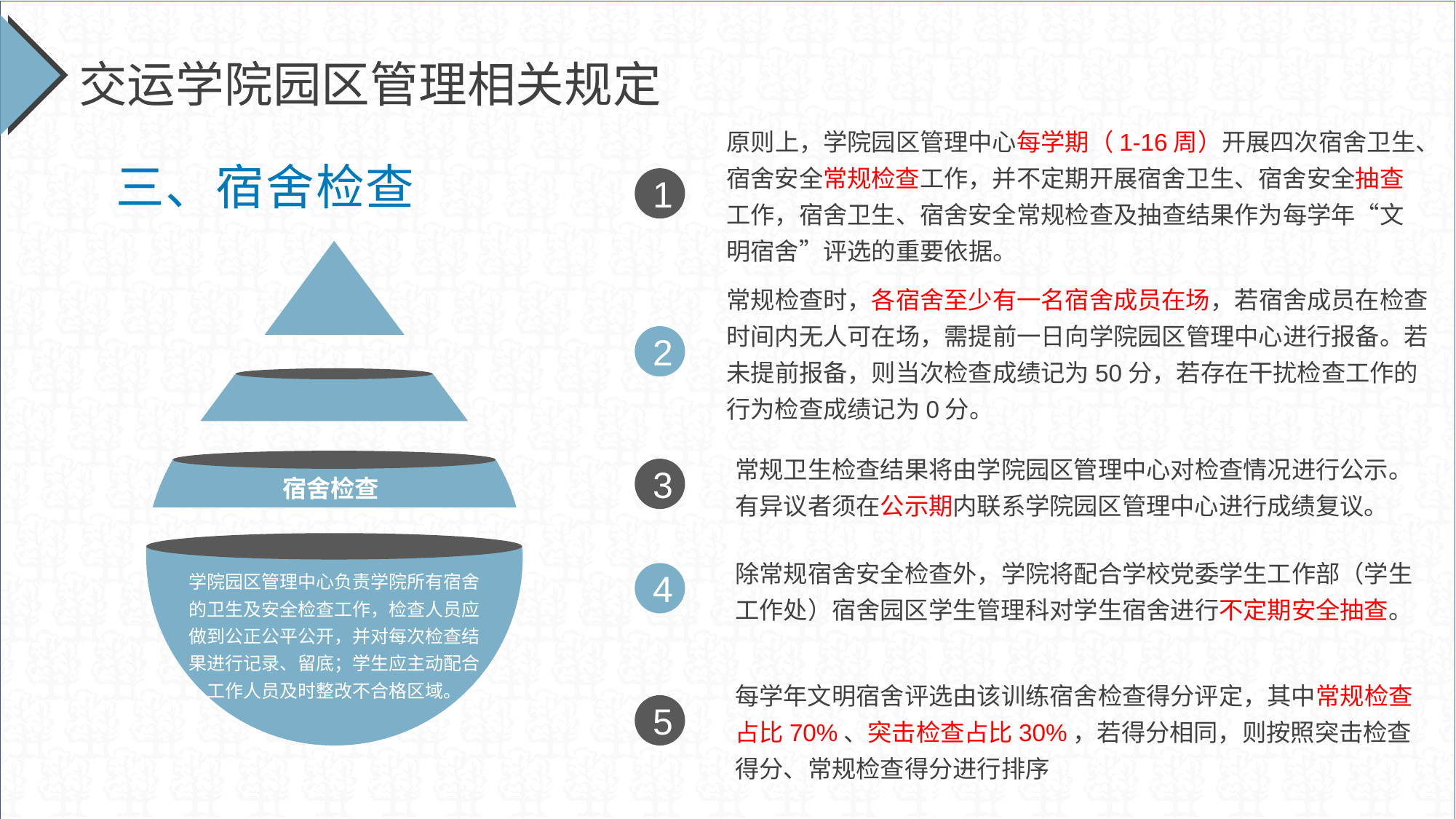

交运学院园区管理相关规定

原则上，学院园区管理中心每学期（1-16周）开展四次宿舍卫生、宿舍安全常规检查工作，并不定期开展宿舍卫生、宿舍安全抽查工作，宿舍卫生、宿舍安全常规检查及抽查结果作为每学年“文明宿舍”评选的重要依据。
三、宿舍检查
1

常规检查时，各宿舍至少有一名宿舍成员在场，若宿舍成员在检查时间内无人可在场，需提前一日向学院园区管理中心进行报备。若未提前报备，则当次检查成绩记为50分，若存在干扰检查工作的行为检查成绩记为0分。
2

常规卫生检查结果将由学院园区管理中心对检查情况进行公示。有异议者须在公示期内联系学院园区管理中心进行成绩复议。

3

宿舍检查

除常规宿舍安全检查外，学院将配合学校党委学生工作部（学生工作处）宿舍园区学生管理科对学生宿舍进行不定期安全抽查。

学院园区管理中心负责学院所有宿舍的卫生及安全检查工作，检查人员应做到公正公平公开，并对每次检查结果进行记录、留底；学生应主动配合工作人员及时整改不合格区域。
4
每学年文明宿舍评选由该训练宿舍检查得分评定，其中常规检查占比70%、突击检查占比30%，若得分相同，则按照突击检查得分、常规检查得分进行排序
5